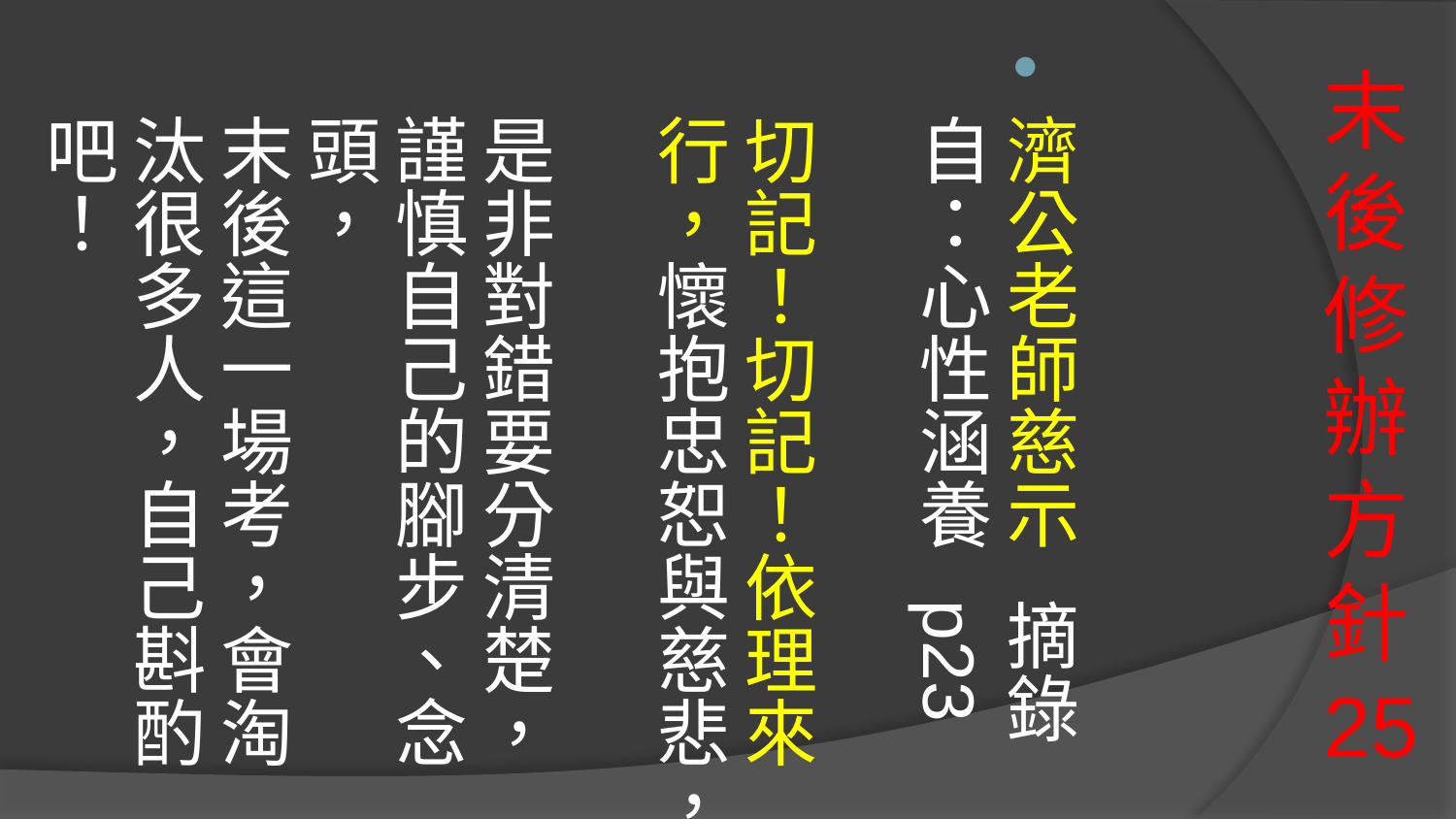

濟公老師慈示   摘錄自：心性涵養  p23 
切記！切記！依理來行，懷抱忠恕與慈悲，
是非對錯要分清楚，謹慎自己的腳步、念頭，
末後這一場考，會淘汰很多人，自己斟酌吧！
# 末後修辦方針 25